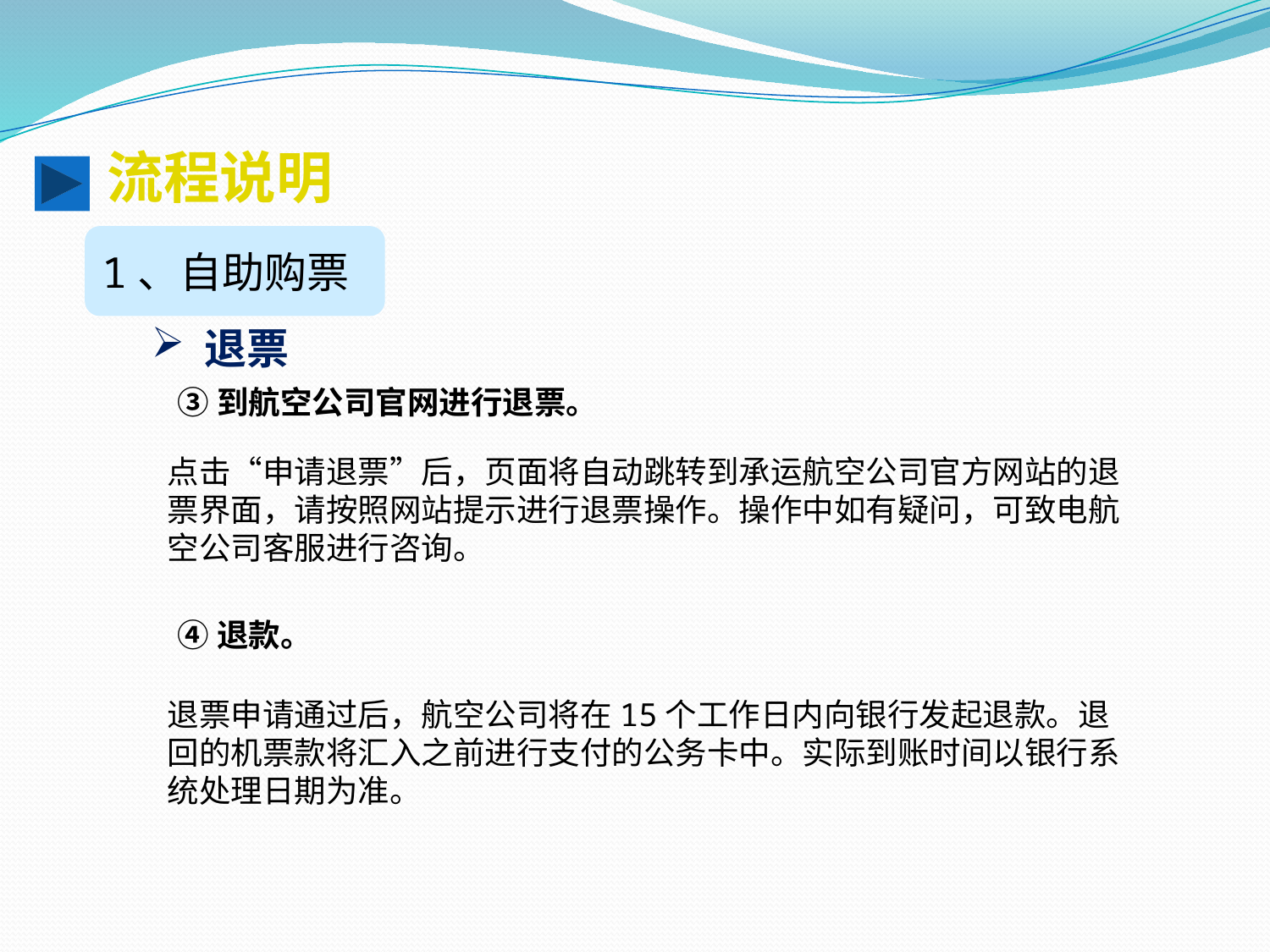

流程说明

1、自助购票
 退票
③到航空公司官网进行退票。

点击“申请退票”后，页面将自动跳转到承运航空公司官方网站的退票界面，请按照网站提示进行退票操作。操作中如有疑问，可致电航空公司客服进行咨询。

④退款。

退票申请通过后，航空公司将在15个工作日内向银行发起退款。退回的机票款将汇入之前进行支付的公务卡中。实际到账时间以银行系统处理日期为准。